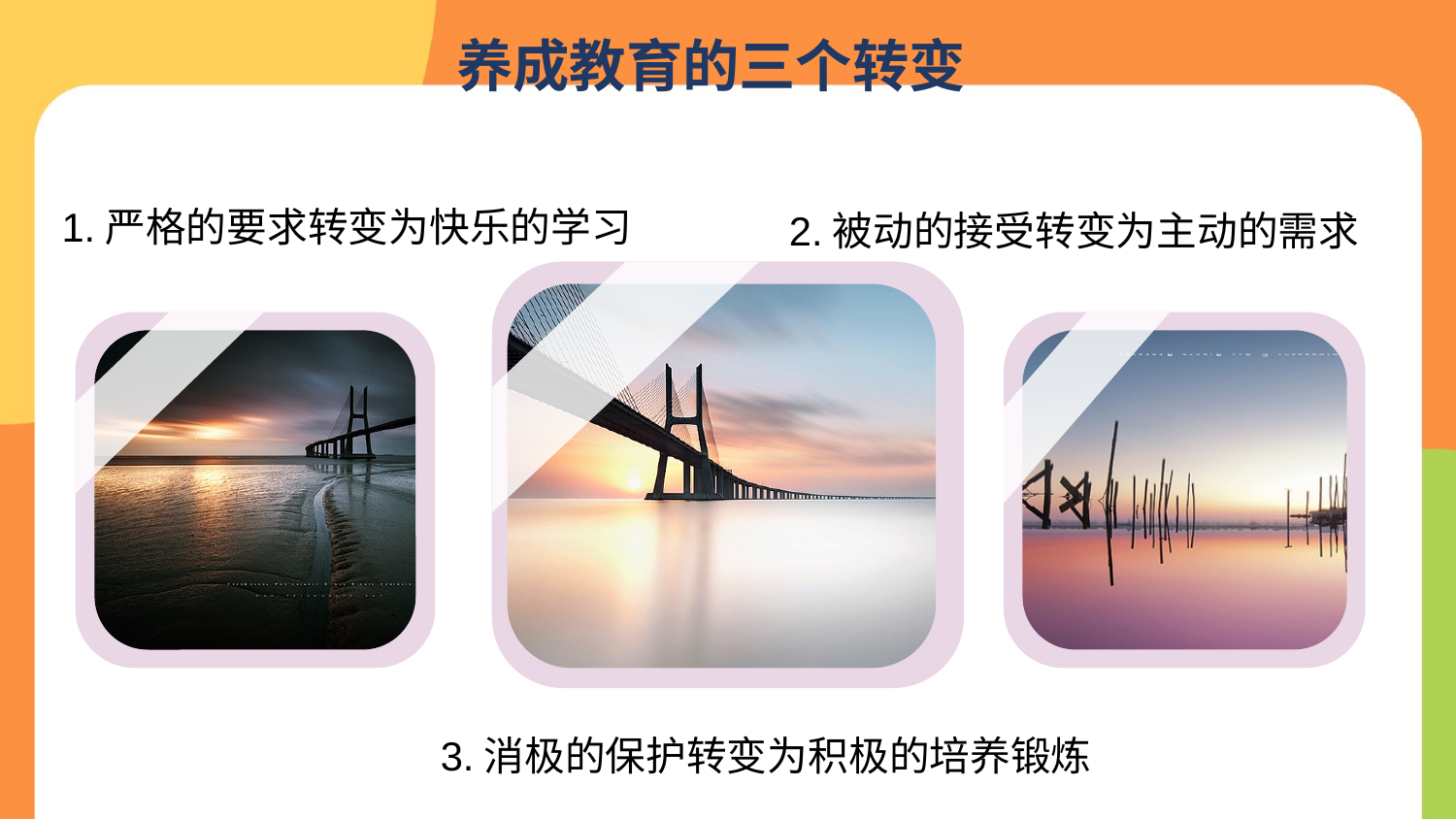

养成教育的三个转变
2.被动的接受转变为主动的需求
1.严格的要求转变为快乐的学习

3.消极的保护转变为积极的培养锻炼